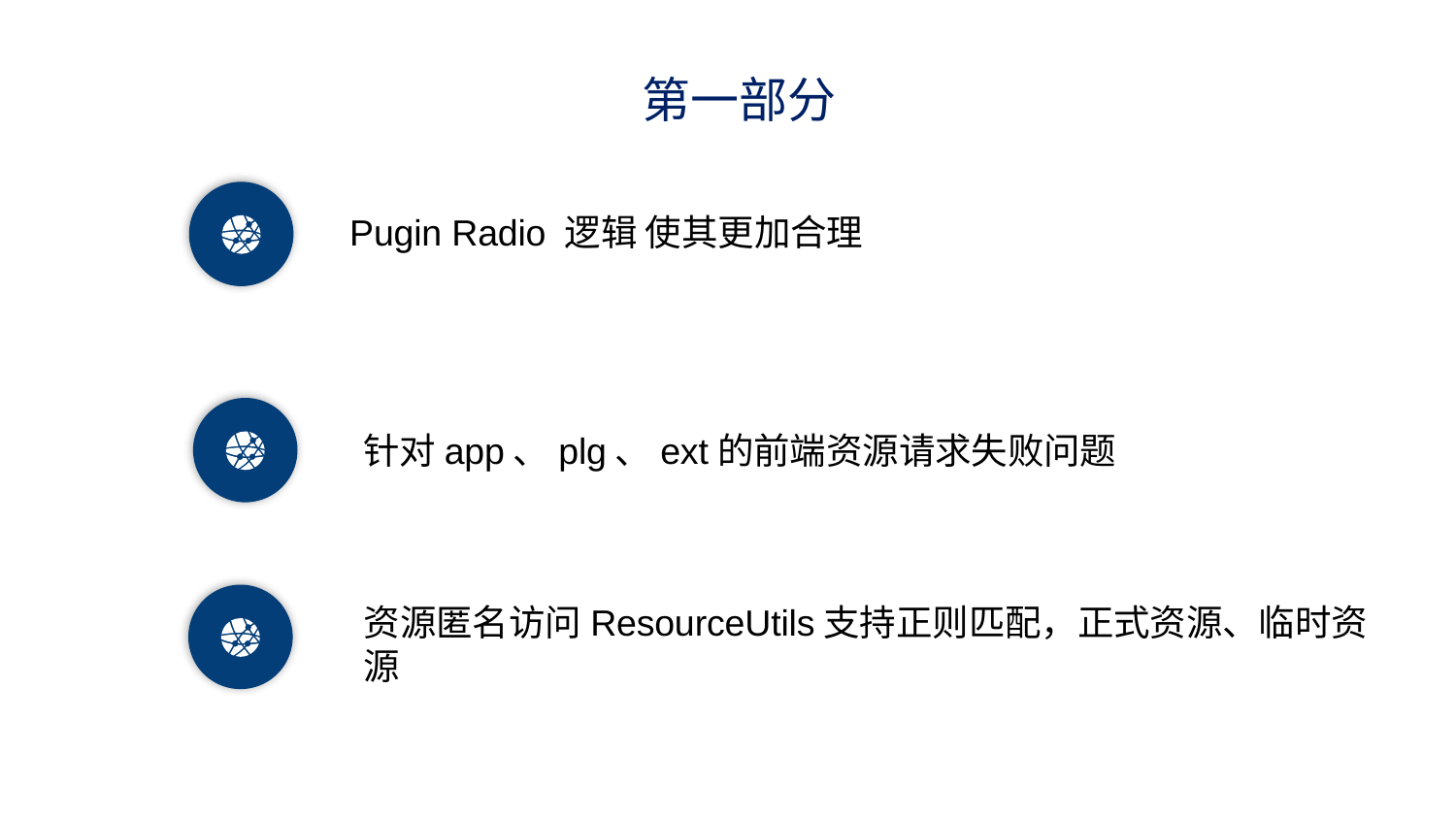

第一部分

Pugin Radio 逻辑 使其更加合理

针对app、plg、ext的前端资源请求失败问题

资源匿名访问ResourceUtils支持正则匹配，正式资源、临时资源